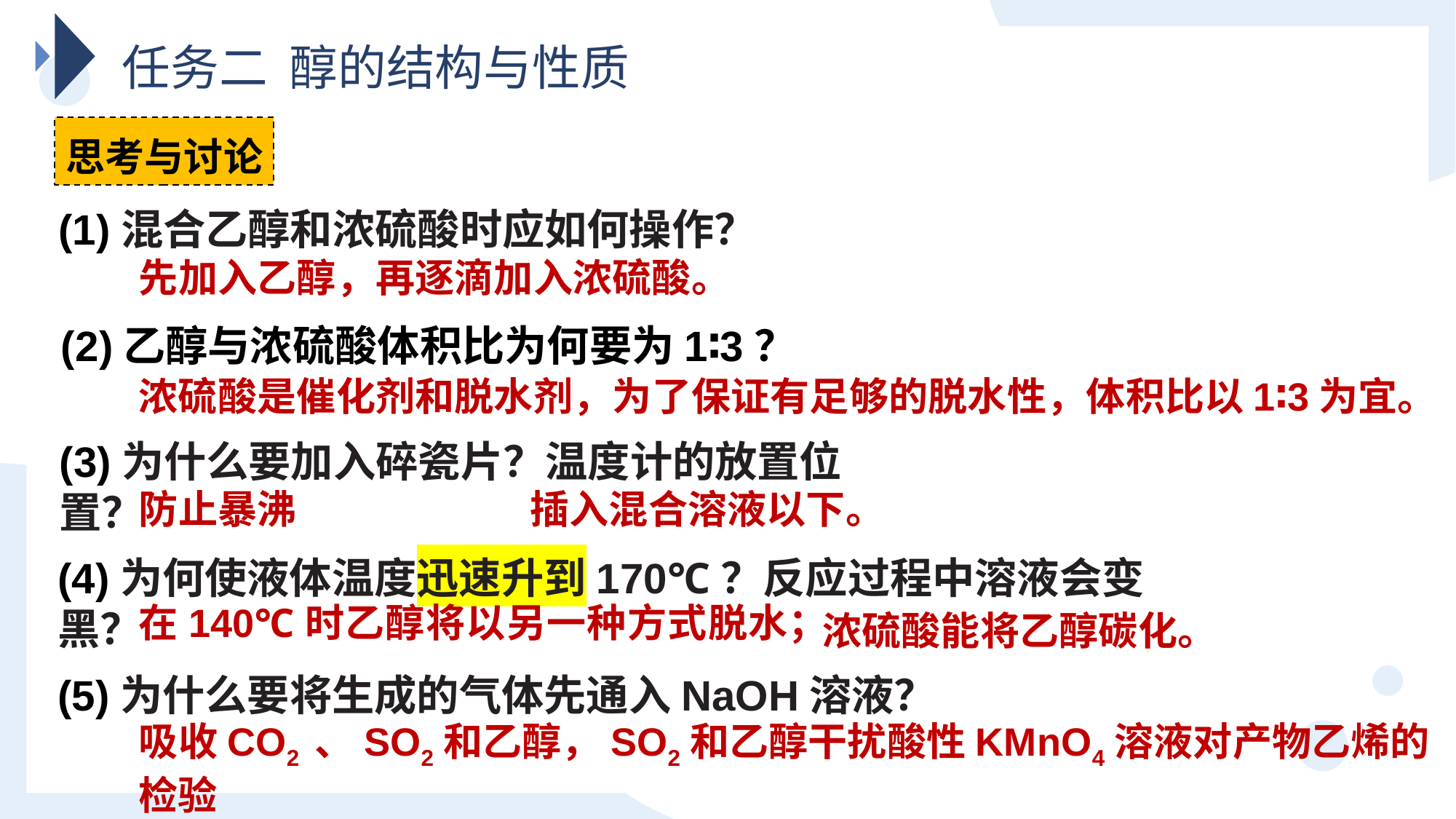

任务二  醇的结构与性质

思考与讨论
(1)混合乙醇和浓硫酸时应如何操作？
先加入乙醇，再逐滴加入浓硫酸。
(2)乙醇与浓硫酸体积比为何要为1∶3？
浓硫酸是催化剂和脱水剂，为了保证有足够的脱水性，体积比以1∶3为宜。
(3)为什么要加入碎瓷片？温度计的放置位置？
防止暴沸
插入混合溶液以下。
(4)为何使液体温度迅速升到170℃？反应过程中溶液会变黑？
在140℃时乙醇将以另一种方式脱水；
浓硫酸能将乙醇碳化。
(5)为什么要将生成的气体先通入NaOH溶液？
吸收CO2 、SO2和乙醇，SO2和乙醇干扰酸性KMnO4溶液对产物乙烯的检验